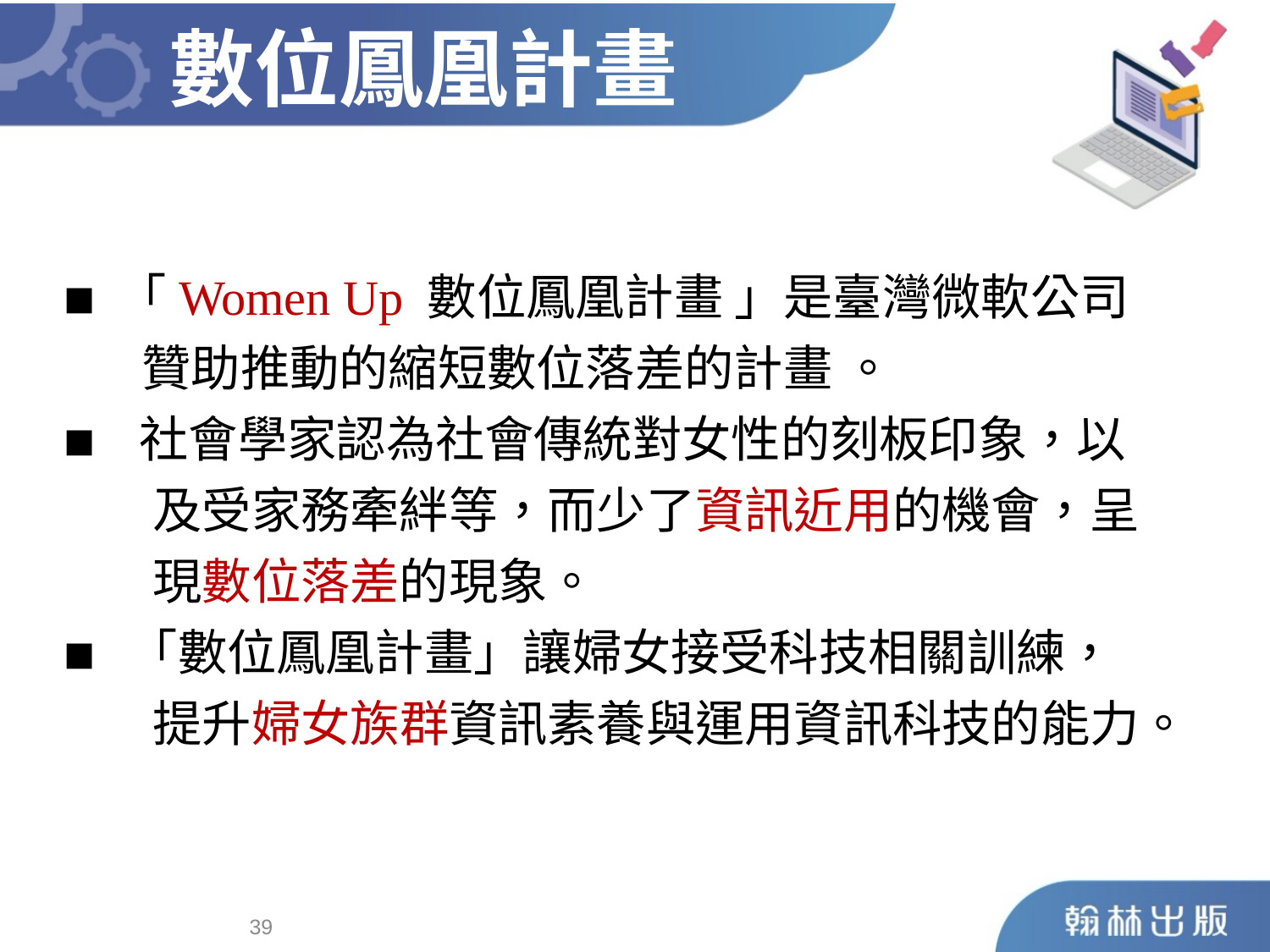

數位鳳凰計畫
◼︎ 「Women Up 數位鳳凰計畫 」是臺灣微軟公司
      贊助推動的縮短數位落差的計畫 。
◼︎   社會學家認為社會傳統對女性的刻板印象，以
       及受家務牽絆等，而少了資訊近用的機會，呈
       現數位落差的現象。
◼︎  「數位鳳凰計畫」讓婦女接受科技相關訓練，
       提升婦女族群資訊素養與運用資訊科技的能力。

39